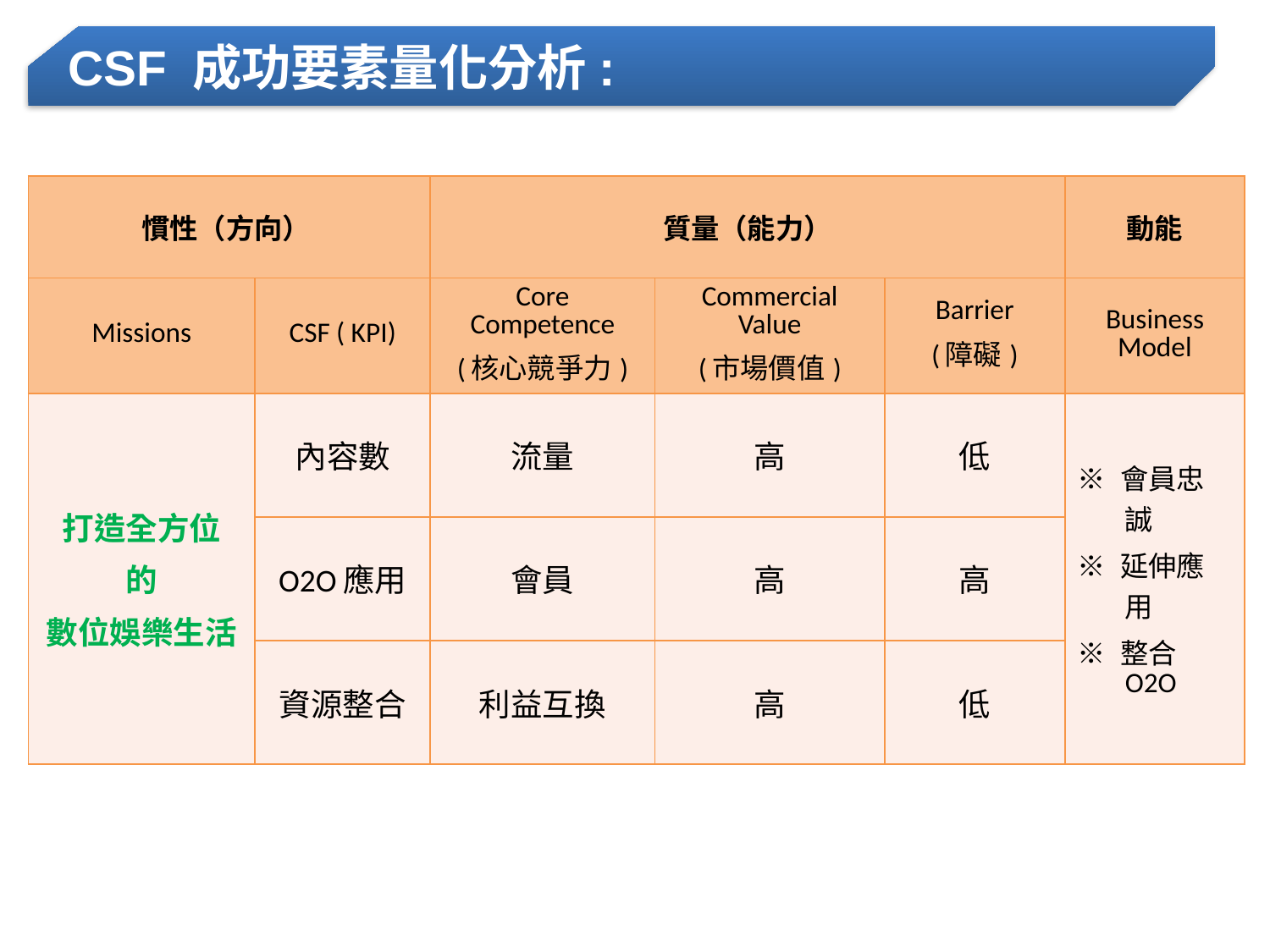

CSF 成功要素量化分析:
| 慣性（方向） |  | 質量（能力） |  |  | 動能 |
| --- | --- | --- | --- | --- | --- |
| Missions | CSF ( KPI) | Core Competence (核心競爭力) | Commercial Value (市場價值) | Barrier (障礙) | Business Model |
| 打造全方位 的 數位娛樂生活 | 內容數 | 流量 | 高 | 低 | ※ 會員忠誠 ※ 延伸應用 ※ 整合O2O |
|  | O2O應用 | 會員 | 高 | 高 |  |
|  | 資源整合 | 利益互換 | 高 | 低 |  |